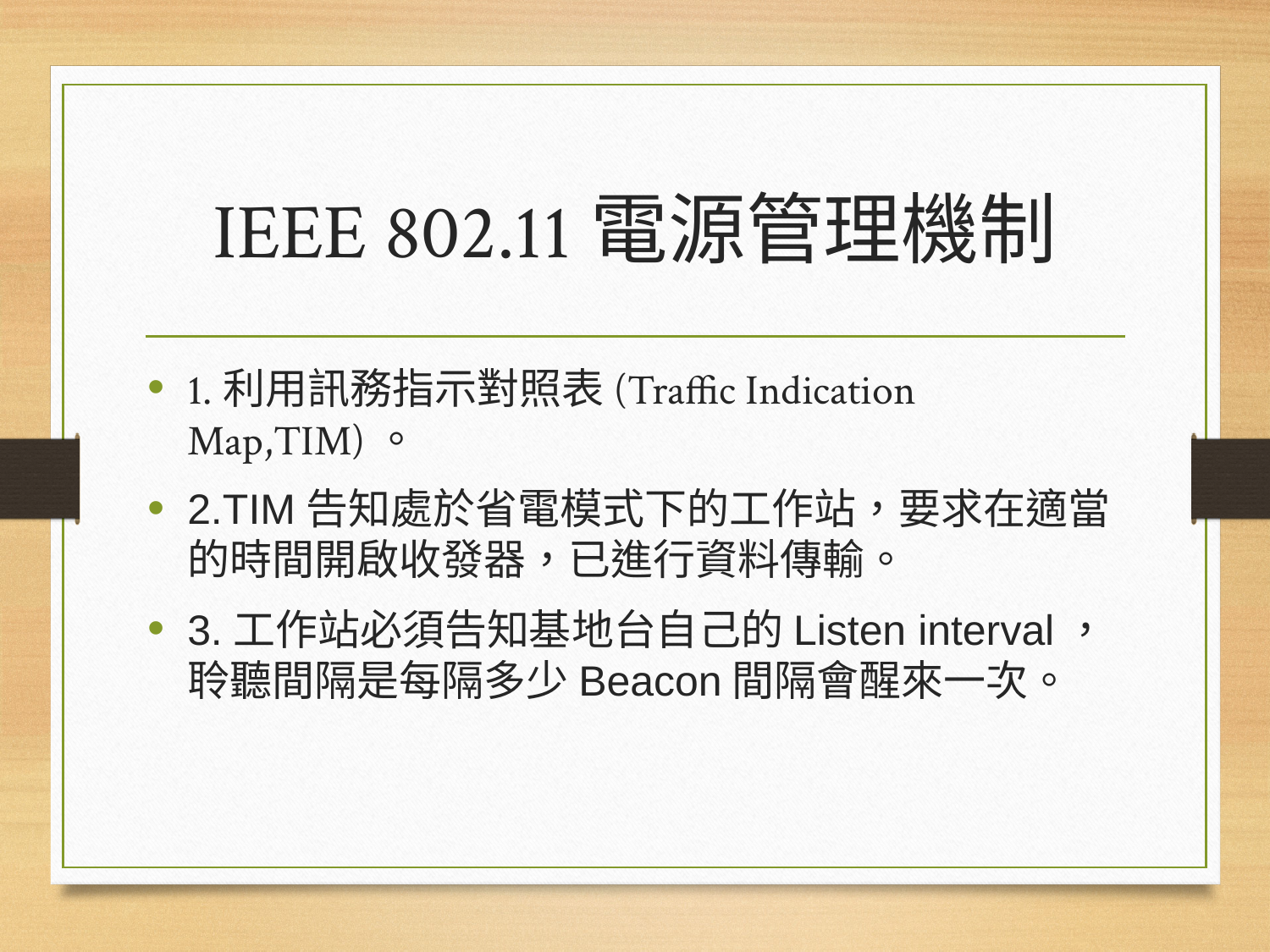

# IEEE 802.11電源管理機制
1.利用訊務指示對照表(Traffic Indication Map,TIM)。
2.TIM告知處於省電模式下的工作站，要求在適當的時間開啟收發器，已進行資料傳輸。
3.工作站必須告知基地台自己的Listen interval，聆聽間隔是每隔多少Beacon間隔會醒來一次。